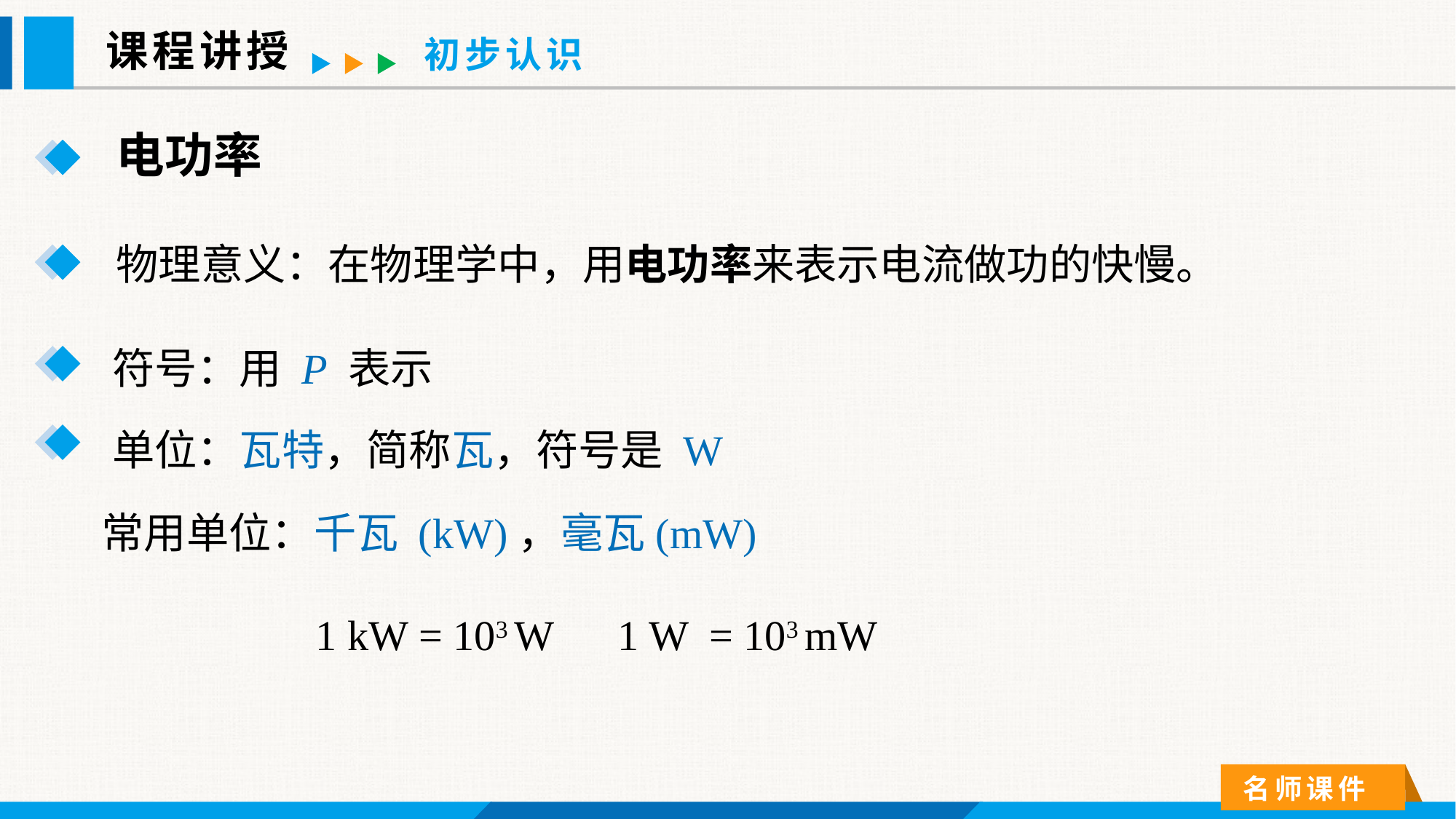

课程讲授
初步认识

电功率

物理意义：在物理学中，用电功率来表示电流做功的快慢。

符号：用 P 表示
单位：瓦特，简称瓦，符号是 W

常用单位：千瓦 (kW)，毫瓦(mW)
1 kW = 103 W      1 W  = 103 mW